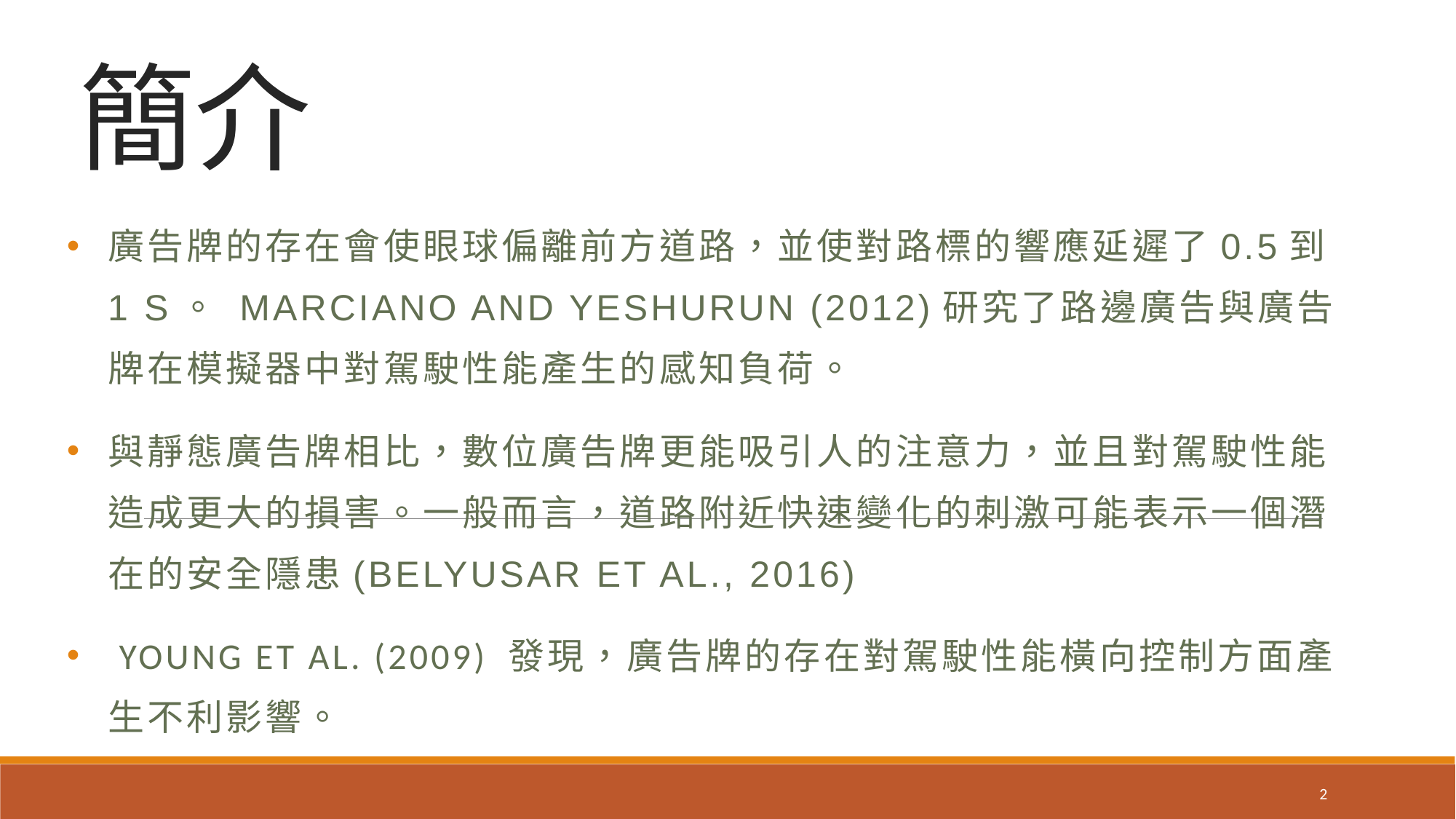

# 簡介
廣告牌的存在會使眼球偏離前方道路，並使對路標的響應延遲了0.5到1 s。 Marciano and Yeshurun (2012)研究了路邊廣告與廣告牌在模擬器中對駕駛性能產生的感知負荷。
與靜態廣告牌相比，數位廣告牌更能吸引人的注意力，並且對駕駛性能造成更大的損害。一般而言，道路附近快速變化的刺激可能表示一個潛在的安全隱患(Belyusar et al., 2016)
 Young et al. (2009) 發現，廣告牌的存在對駕駛性能橫向控制方面產生不利影響。

2